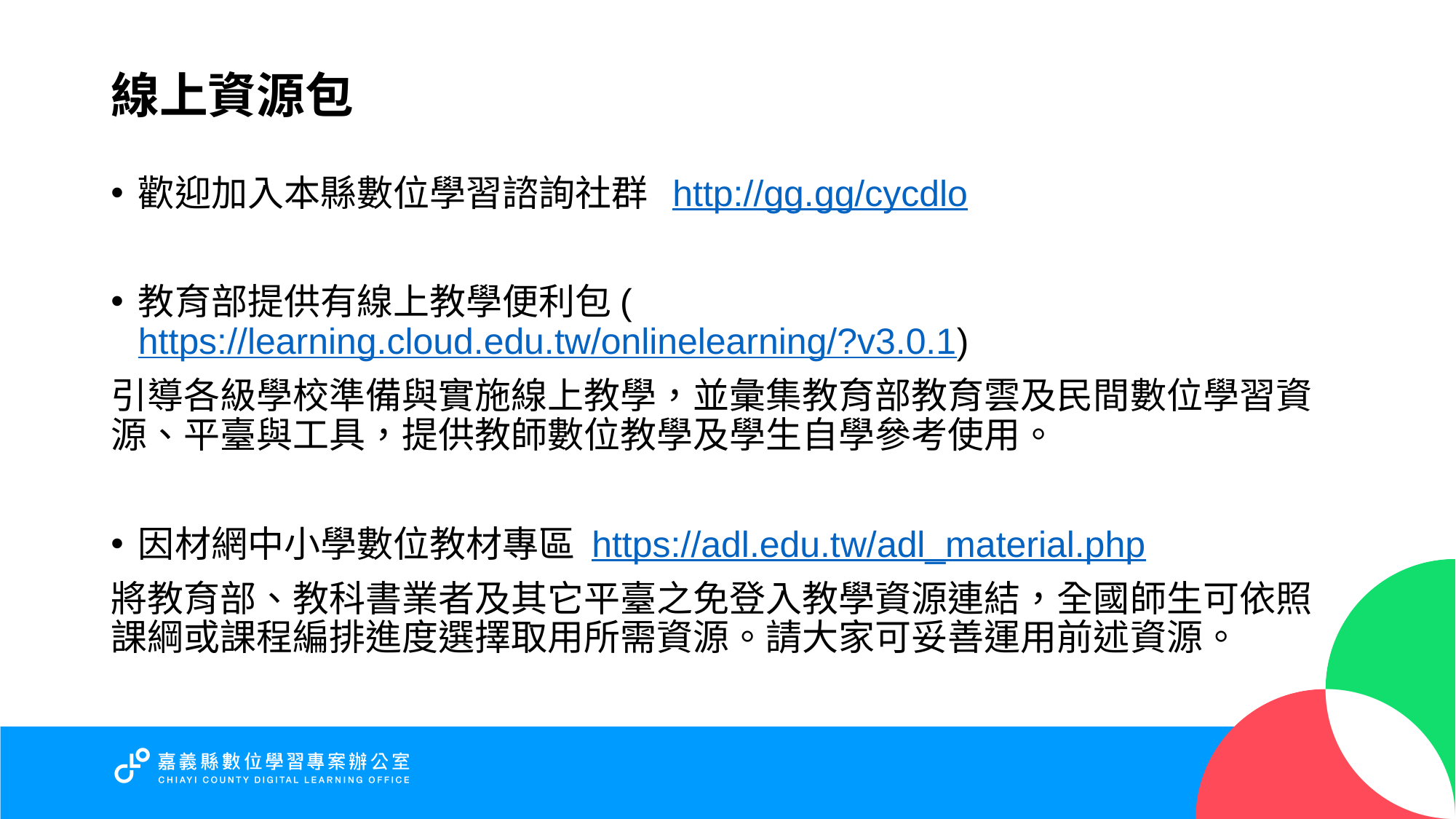

# 線上資源包
歡迎加入本縣數位學習諮詢社群  http://gg.gg/cycdlo

教育部提供有線上教學便利包(https://learning.cloud.edu.tw/onlinelearning/?v3.0.1)
引導各級學校準備與實施線上教學，並彙集教育部教育雲及民間數位學習資源、平臺與工具，提供教師數位教學及學生自學參考使用。

因材網中小學數位教材專區 https://adl.edu.tw/adl_material.php
將教育部、教科書業者及其它平臺之免登入教學資源連結，全國師生可依照課綱或課程編排進度選擇取用所需資源。請大家可妥善運用前述資源。